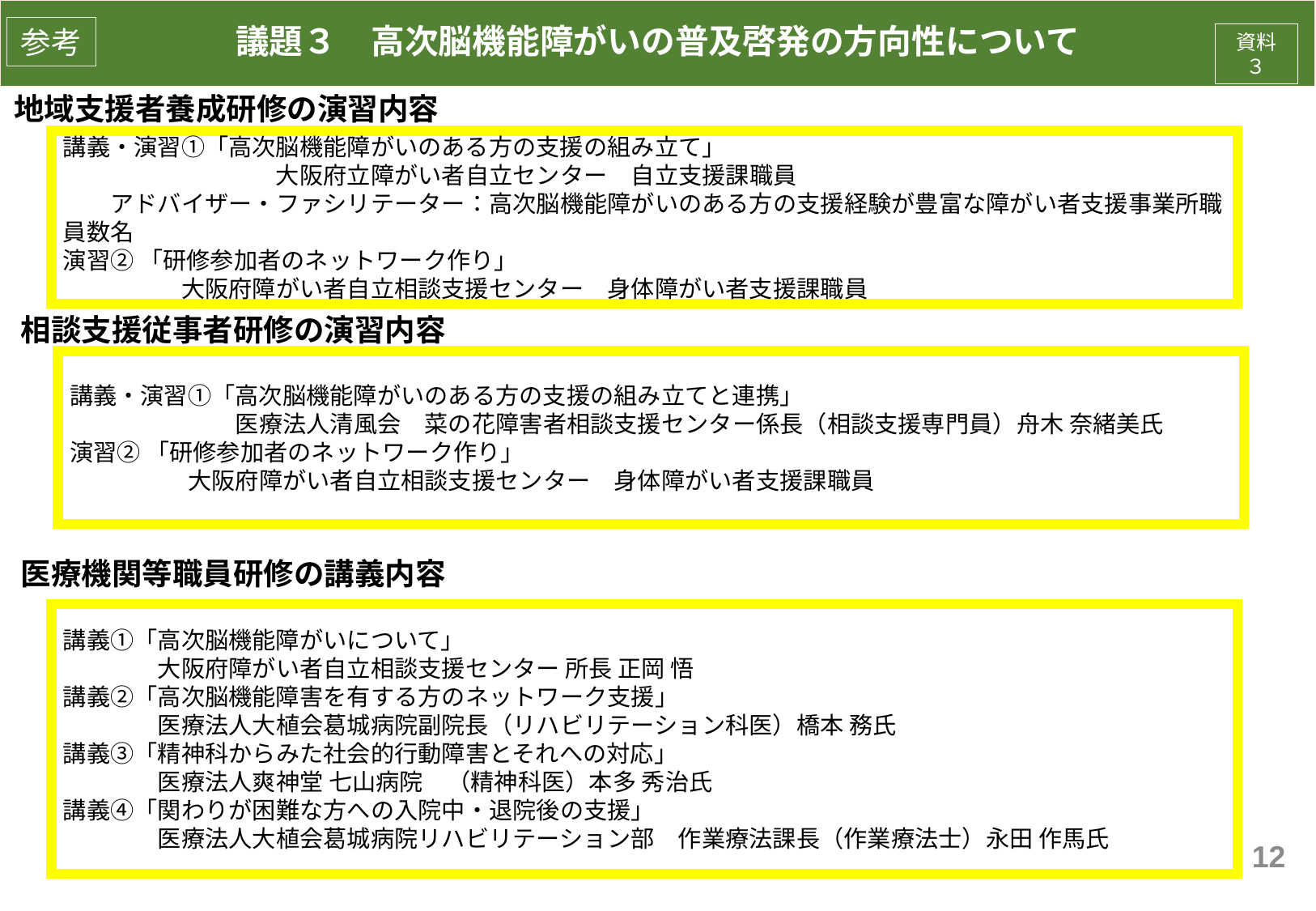

# 議題３　高次脳機能障がいの普及啓発の方向性について
参考
資料３
地域支援者養成研修の演習内容
講義・演習①「高次脳機能障がいのある方の支援の組み立て」
　　　　　　　　　大阪府立障がい者自立センター　自立支援課職員
　　アドバイザー・ファシリテーター：高次脳機能障がいのある方の支援経験が豊富な障がい者支援事業所職員数名
演習② 「研修参加者のネットワーク作り」
　　　　　大阪府障がい者自立相談支援センター　身体障がい者支援課職員
相談支援従事者研修の演習内容
講義・演習①「高次脳機能障がいのある方の支援の組み立てと連携」
　　　　　　　医療法人清風会　菜の花障害者相談支援センター係長（相談支援専門員）舟木 奈緒美氏
演習② 「研修参加者のネットワーク作り」
　　　　　大阪府障がい者自立相談支援センター　身体障がい者支援課職員
医療機関等職員研修の講義内容
講義①「高次脳機能障がいについて」
　　　　大阪府障がい者自立相談支援センター 所長 正岡 悟
講義②「高次脳機能障害を有する方のネットワーク支援」
　　　　医療法人大植会葛城病院副院長（リハビリテーション科医）橋本 務氏
講義③「精神科からみた社会的行動障害とそれへの対応」
　　　　医療法人爽神堂 七山病院　（精神科医）本多 秀治氏
講義④「関わりが困難な方への入院中・退院後の支援」
　　　　医療法人大植会葛城病院リハビリテーション部　作業療法課長（作業療法士）永田 作馬氏
12